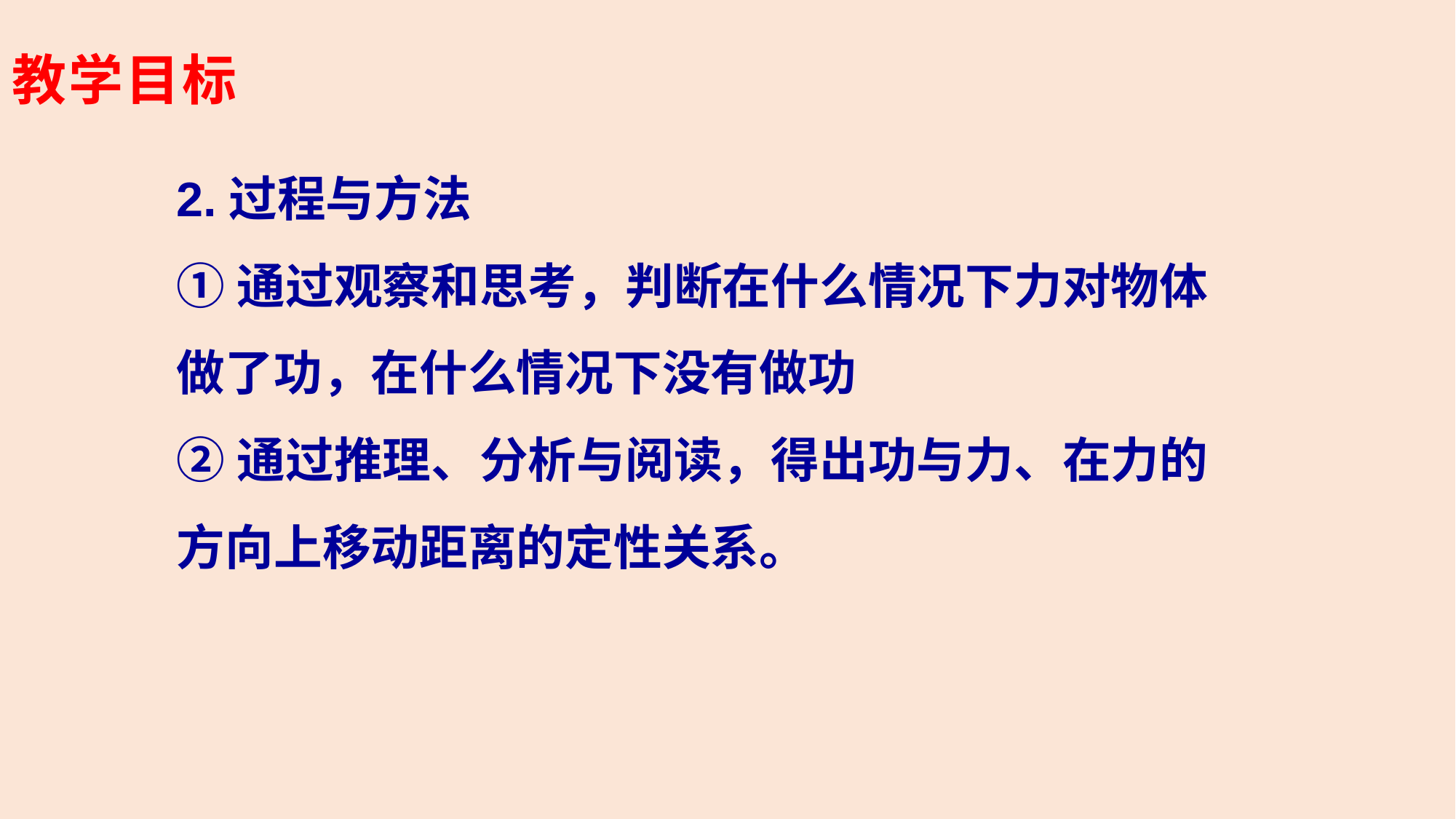

教学目标
2.过程与方法
①通过观察和思考，判断在什么情况下力对物体做了功，在什么情况下没有做功
②通过推理、分析与阅读，得出功与力、在力的方向上移动距离的定性关系。